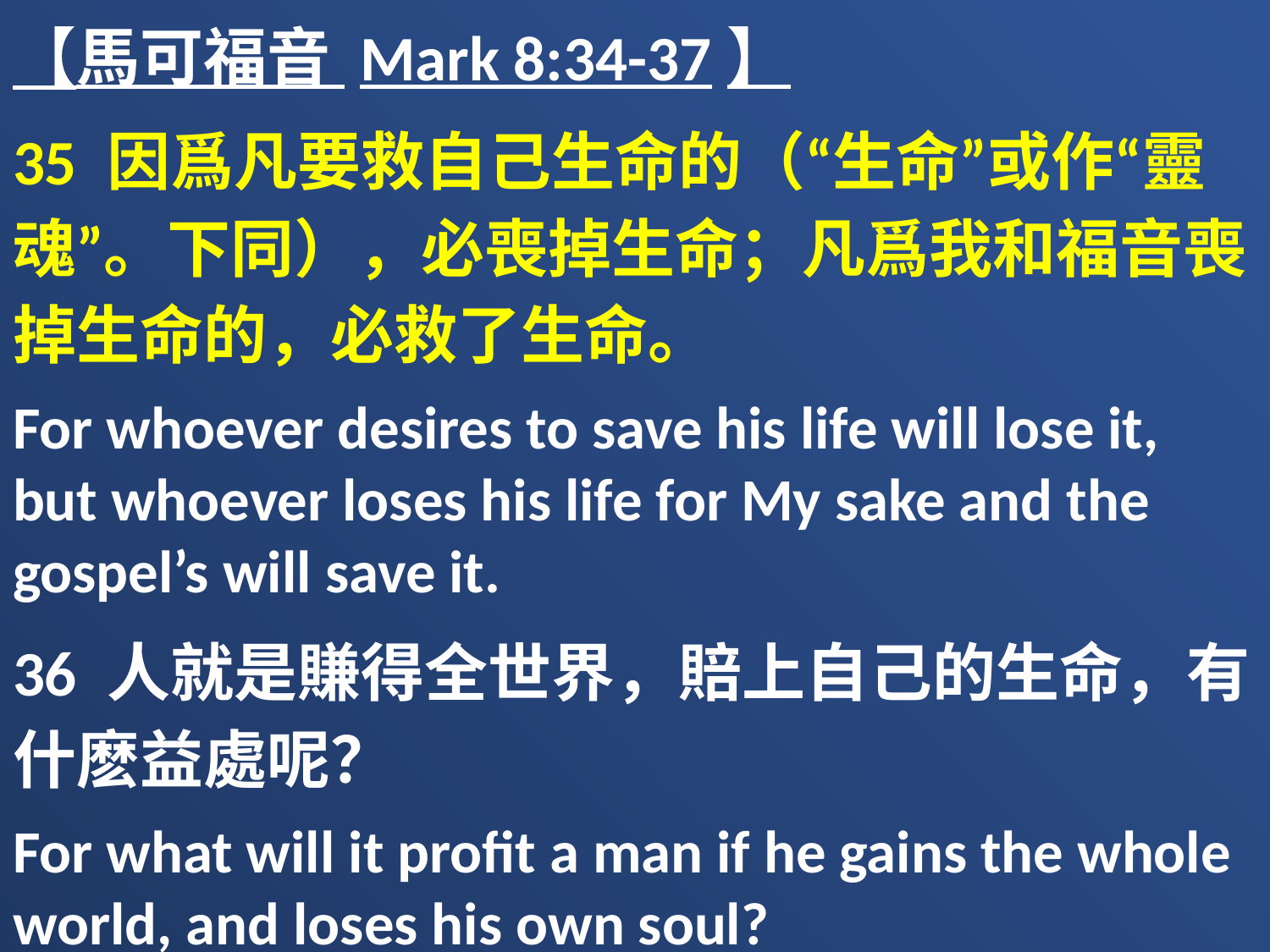

【馬可福音 Mark 8:34-37】
35 因爲凡要救自己生命的（“生命”或作“靈魂”。下同），必喪掉生命；凡爲我和福音喪掉生命的，必救了生命。
For whoever desires to save his life will lose it, but whoever loses his life for My sake and the gospel’s will save it.
36 人就是賺得全世界，賠上自己的生命，有什麽益處呢？
For what will it profit a man if he gains the whole world, and loses his own soul?
37 人還能拿什麽換生命呢？
Or what will a man give in exchange for his soul?